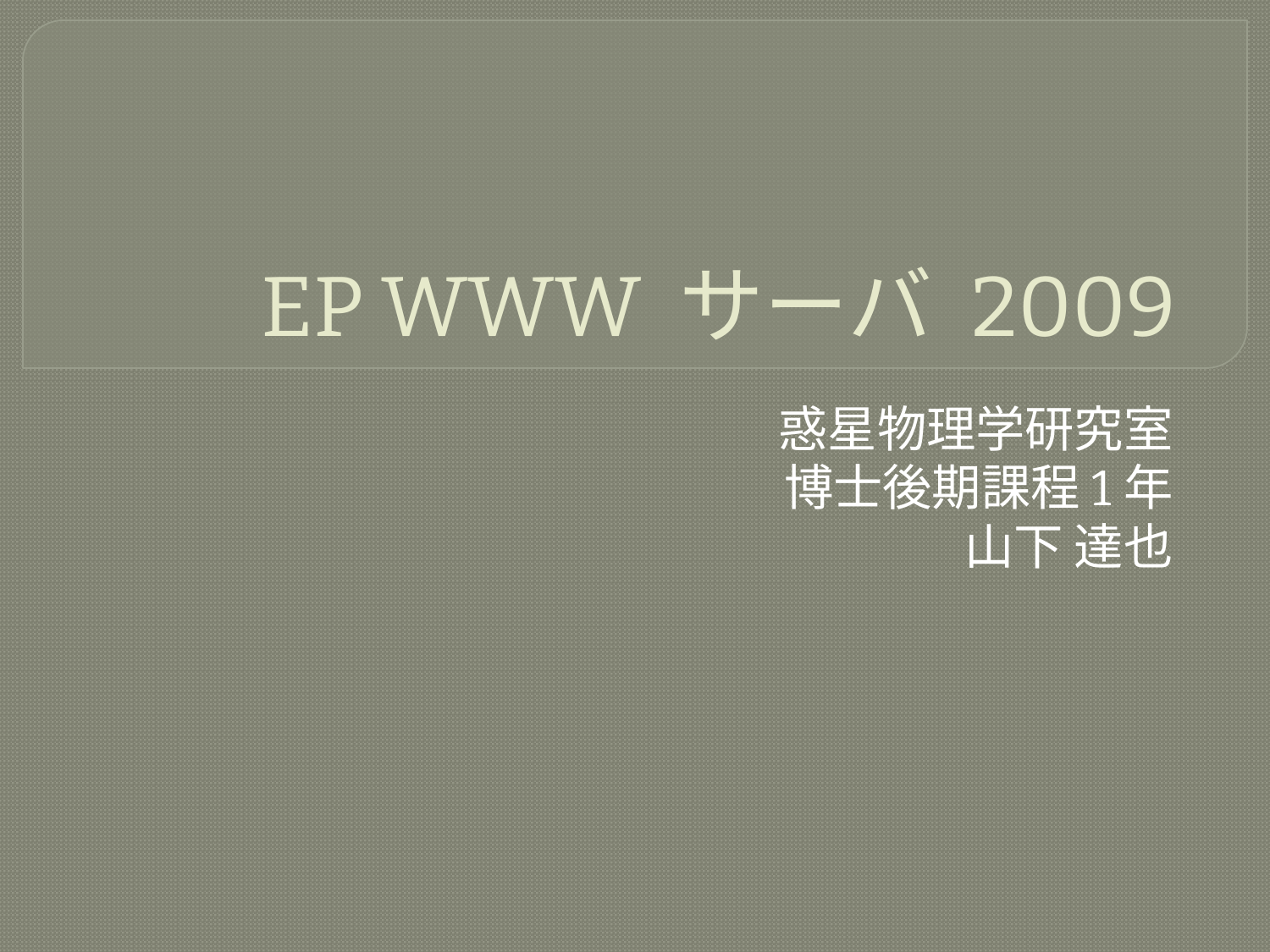

# EP WWW サーバ 2009
惑星物理学研究室
博士後期課程1年
山下 達也